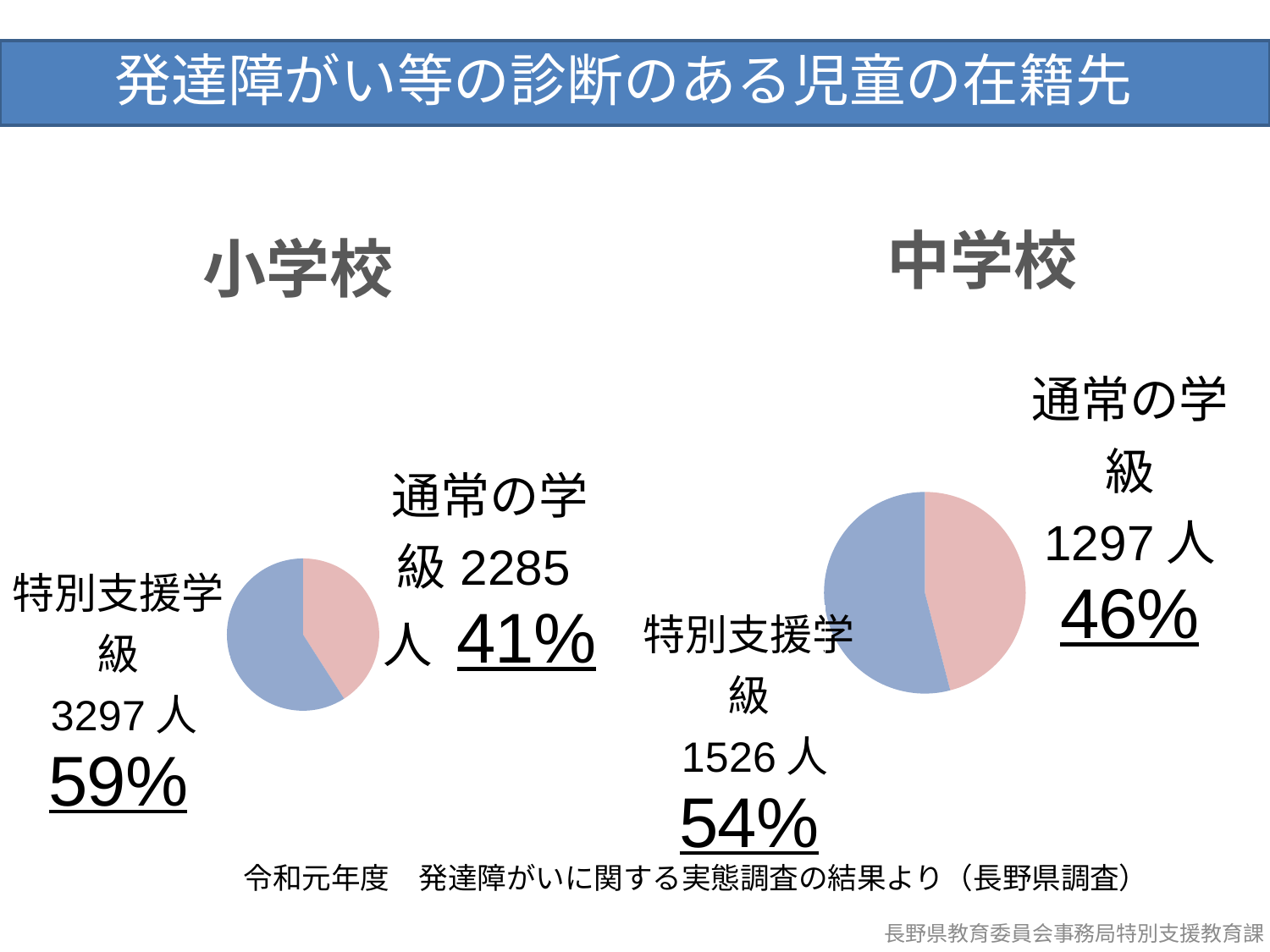

発達障がい等の診断のある児童の在籍先

### Chart: 中学校

| Category |  |
|---|---|
| 通常の学級 | 1297.0 |
| 特別支援学級 | 1526.0 |

### Chart: 小学校

| Category |  |
|---|---|
| 通常の学級 | 2285.0 |
| 特別支援学級 | 3297.0 |
令和元年度　発達障がいに関する実態調査の結果より（長野県調査）
長野県教育委員会事務局特別支援教育課